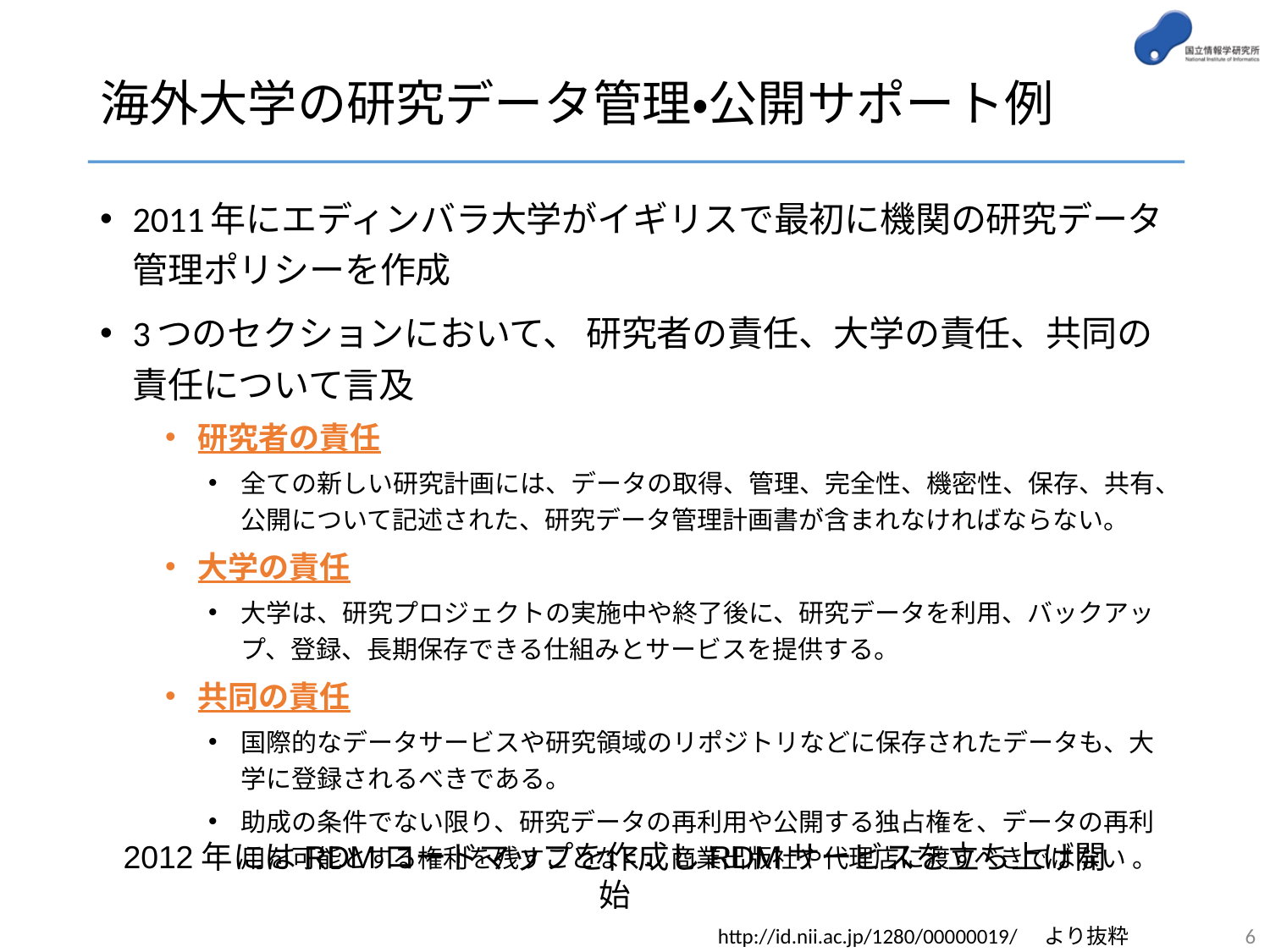

# 海外大学の研究データ管理・公開サポート例
2011年にエディンバラ大学がイギリスで最初に機関の研究データ管理ポリシーを作成
3つのセクションにおいて、 研究者の責任、大学の責任、共同の責任について言及
研究者の責任
全ての新しい研究計画には、データの取得、管理、完全性、機密性、保存、共有、公開について記述された、研究データ管理計画書が含まれなければならない。
大学の責任
大学は、研究プロジェクトの実施中や終了後に、研究データを利用、バックアップ、登録、長期保存できる仕組みとサービスを提供する。
共同の責任
国際的なデータサービスや研究領域のリポジトリなどに保存されたデータも、大学に登録されるべきである。
助成の条件でない限り、研究データの再利用や公開する独占権を、データの再利用を可能とする権利を残すことなく、商業出版社や代理店に渡すべきではない 。
2012年にはRDMロードマップを作成しRDMサービスを立ち上げ開始
http://id.nii.ac.jp/1280/00000019/　より抜粋
6